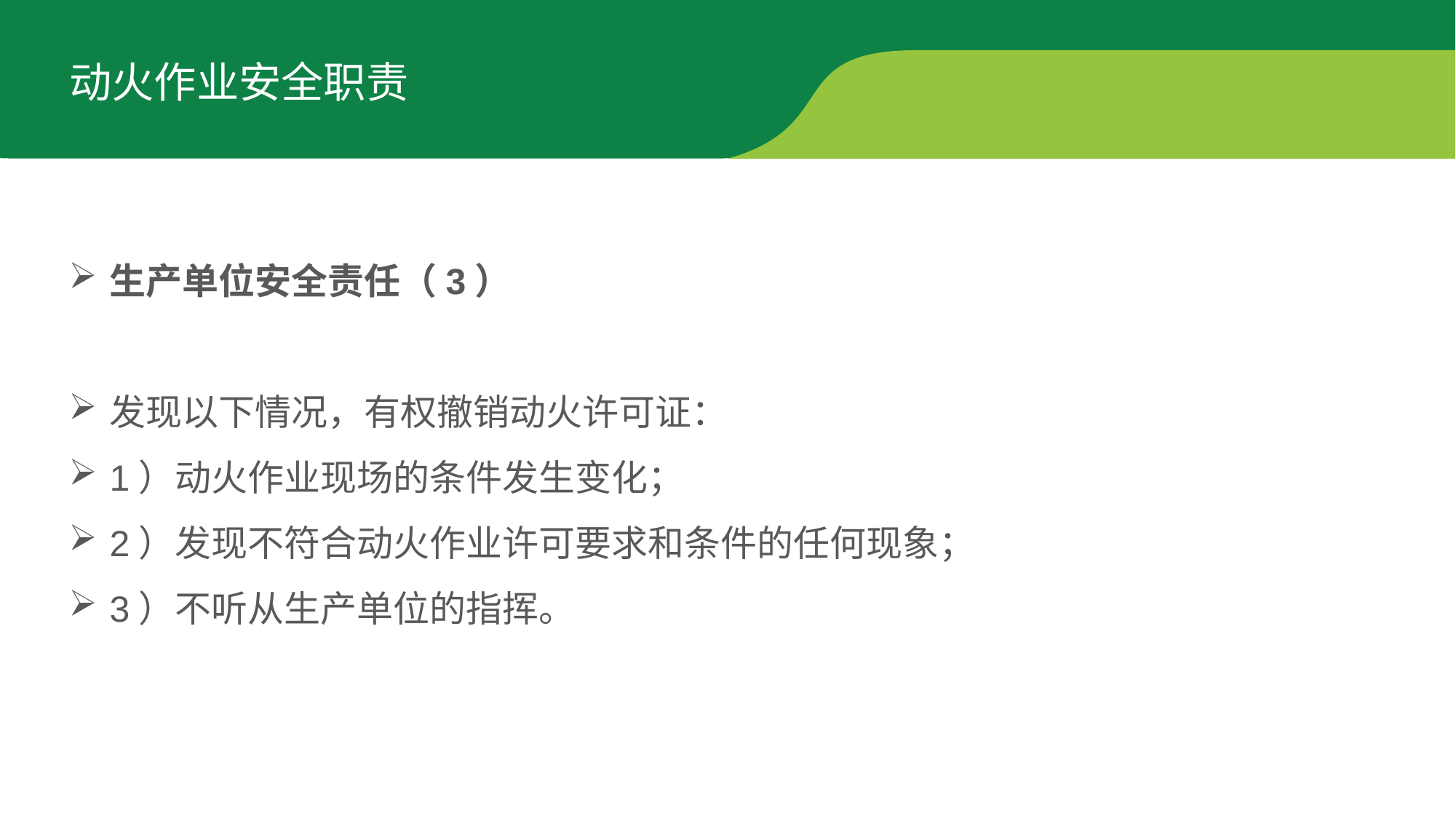

动火作业安全职责

生产单位安全责任（3）

发现以下情况，有权撤销动火许可证：
1）动火作业现场的条件发生变化；
2）发现不符合动火作业许可要求和条件的任何现象；
3）不听从生产单位的指挥。